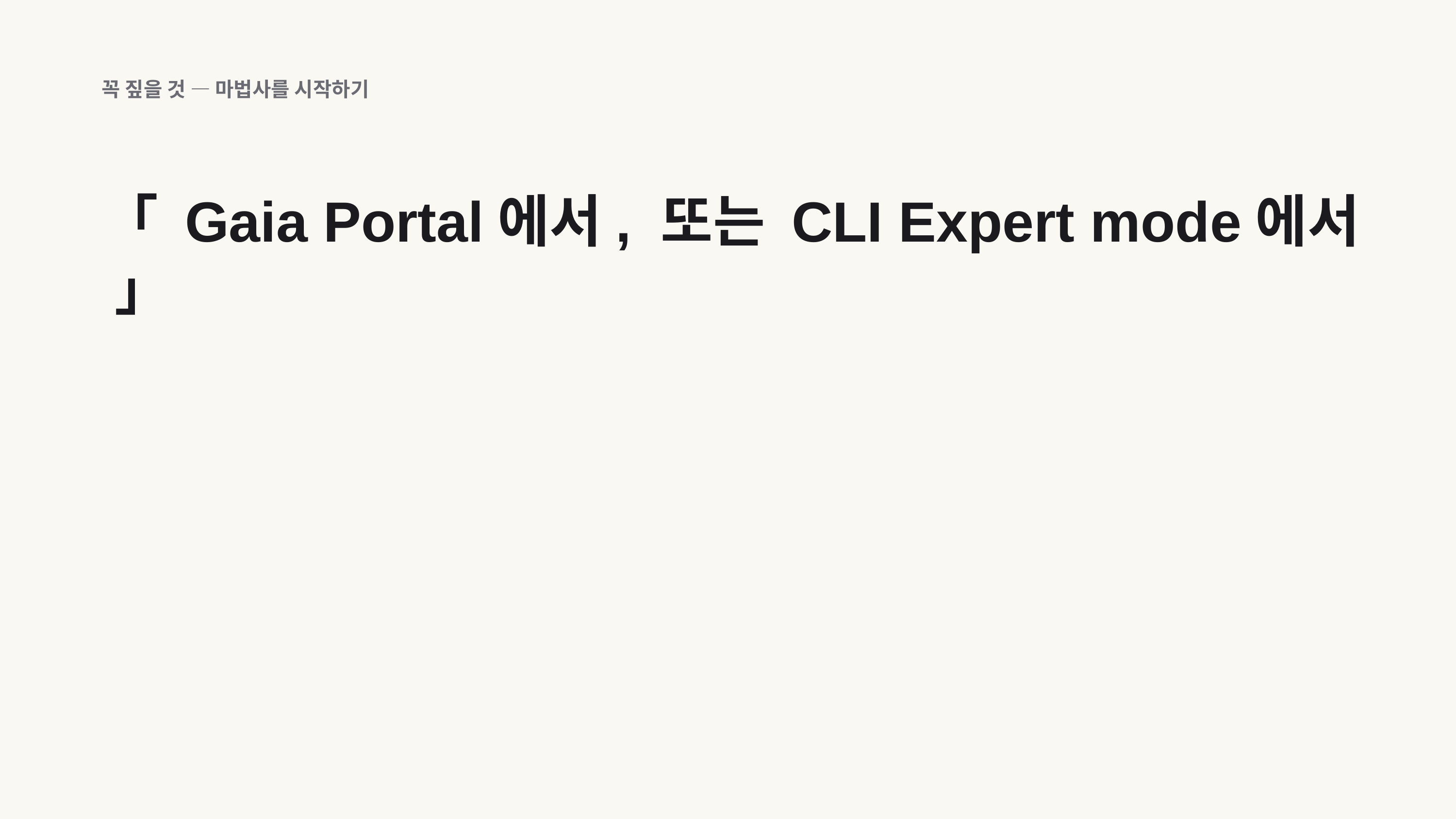

꼭 짚을 것 — 마법사를 시작하기
「 Gaia Portal에서, 또는 CLI Expert mode에서 」